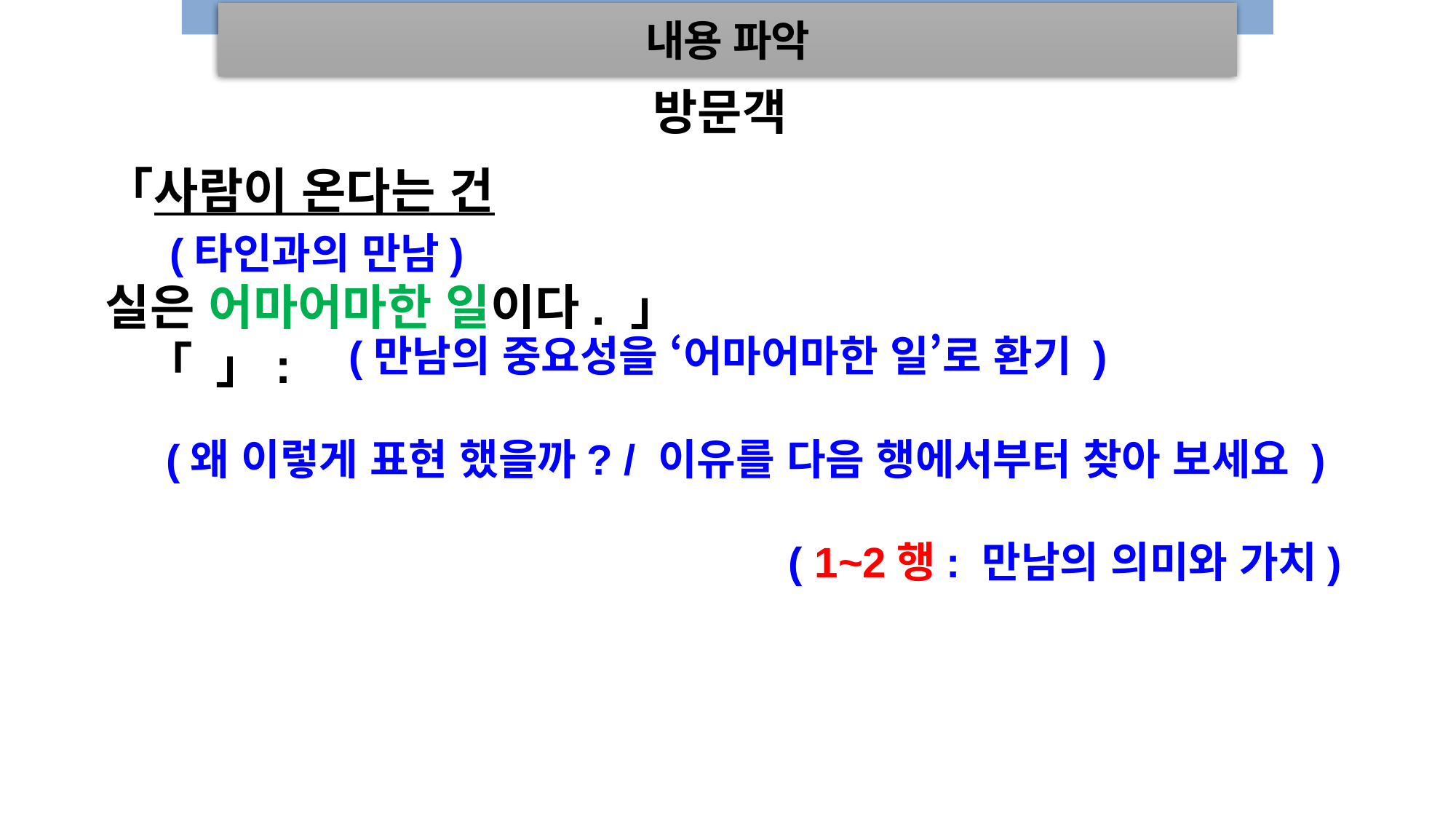

내용 파악
방문객

  「사람이 온다는 건

  실은 어마어마한 일이다. 」
      「  」:

(타인과의 만남)
(만남의 중요성을 ‘어마어마한 일’로 환기 )
(왜 이렇게 표현 했을까? / 이유를 다음 행에서부터 찾아 보세요 )
( 1~2행: 만남의 의미와 가치)